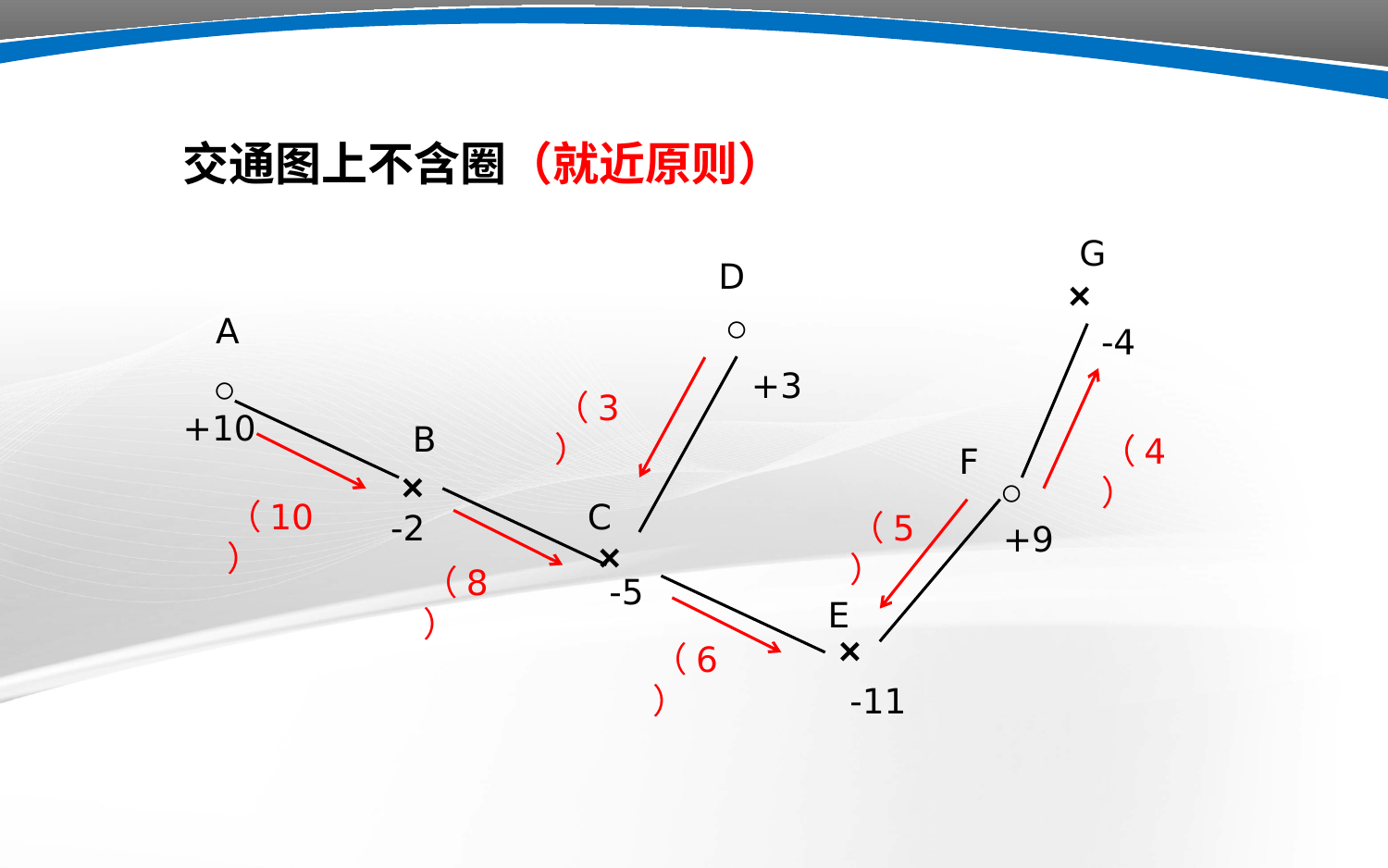

交通图上不含圈（就近原则）
G
D
×
○
A
-4
○
+3
+10
B
F
×
○
C
-2
+9
×
-5
E
×
-11
（3）
（4）
（10）
（5）
（8）
（6）